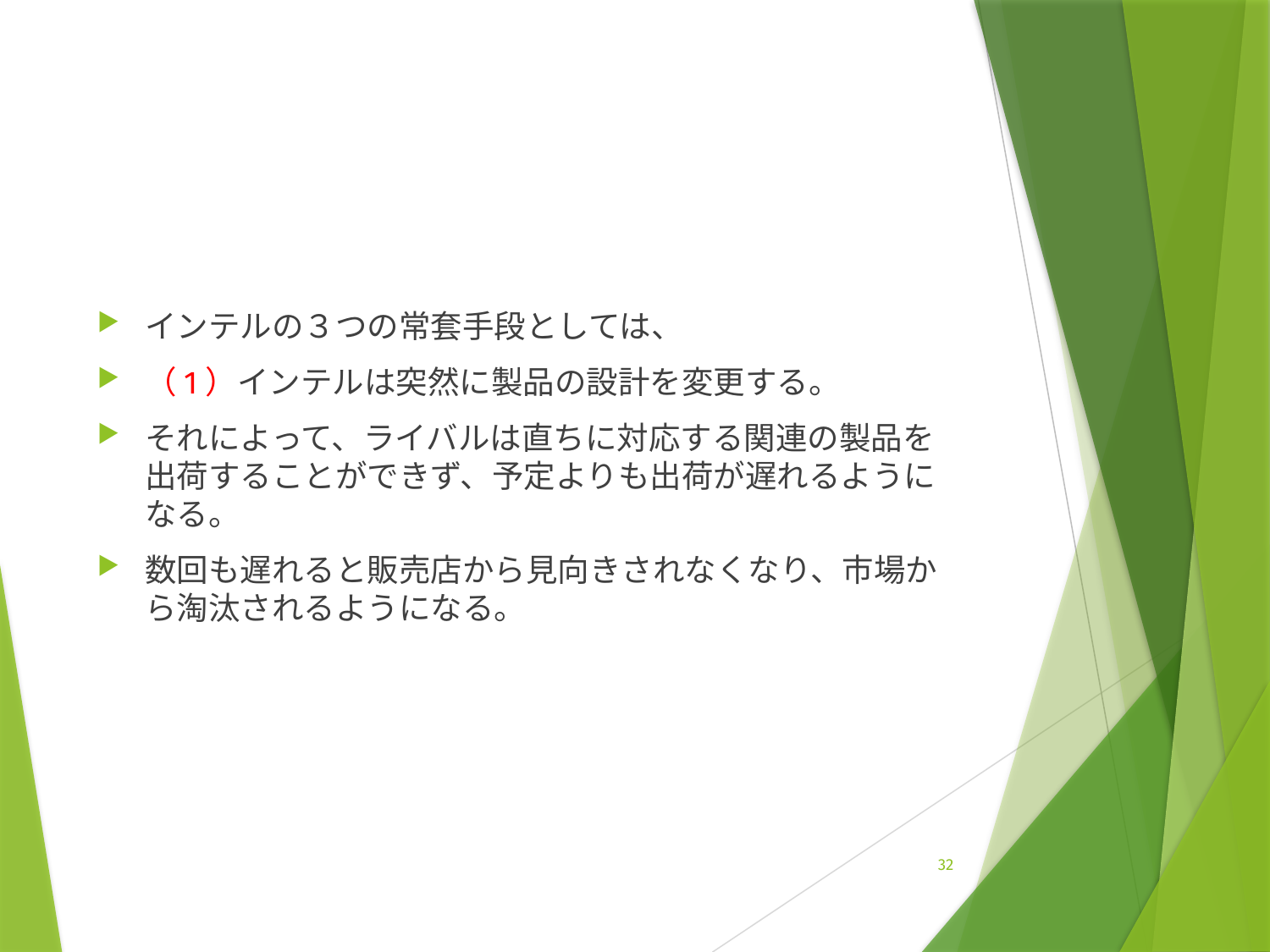

#
インテルの３つの常套手段としては、
（1）インテルは突然に製品の設計を変更する。
それによって、ライバルは直ちに対応する関連の製品を出荷することができず、予定よりも出荷が遅れるようになる。
数回も遅れると販売店から見向きされなくなり、市場から淘汰されるようになる。
32